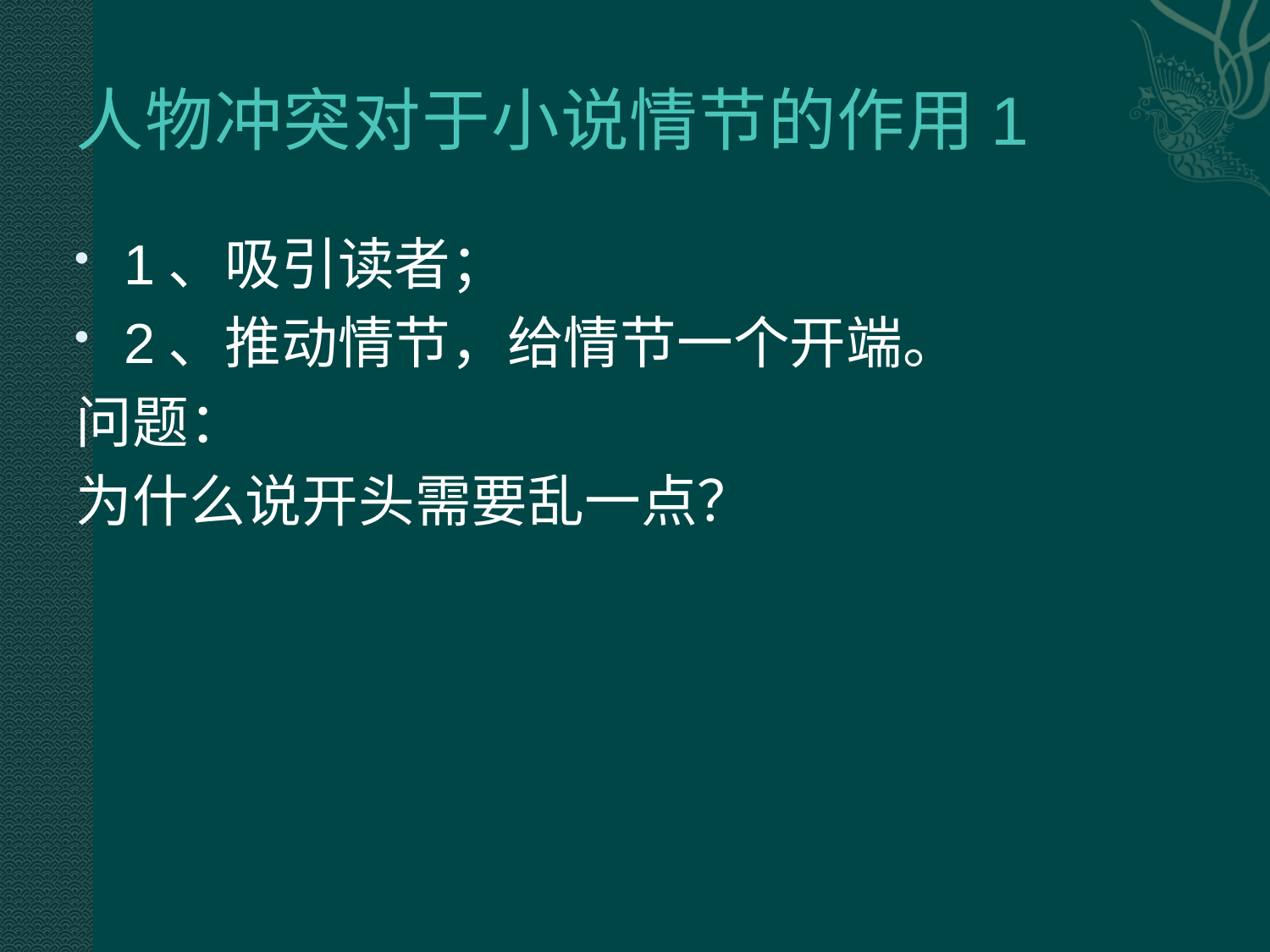

# 人物冲突对于小说情节的作用1
1、吸引读者；
2、推动情节，给情节一个开端。
问题：
为什么说开头需要乱一点？